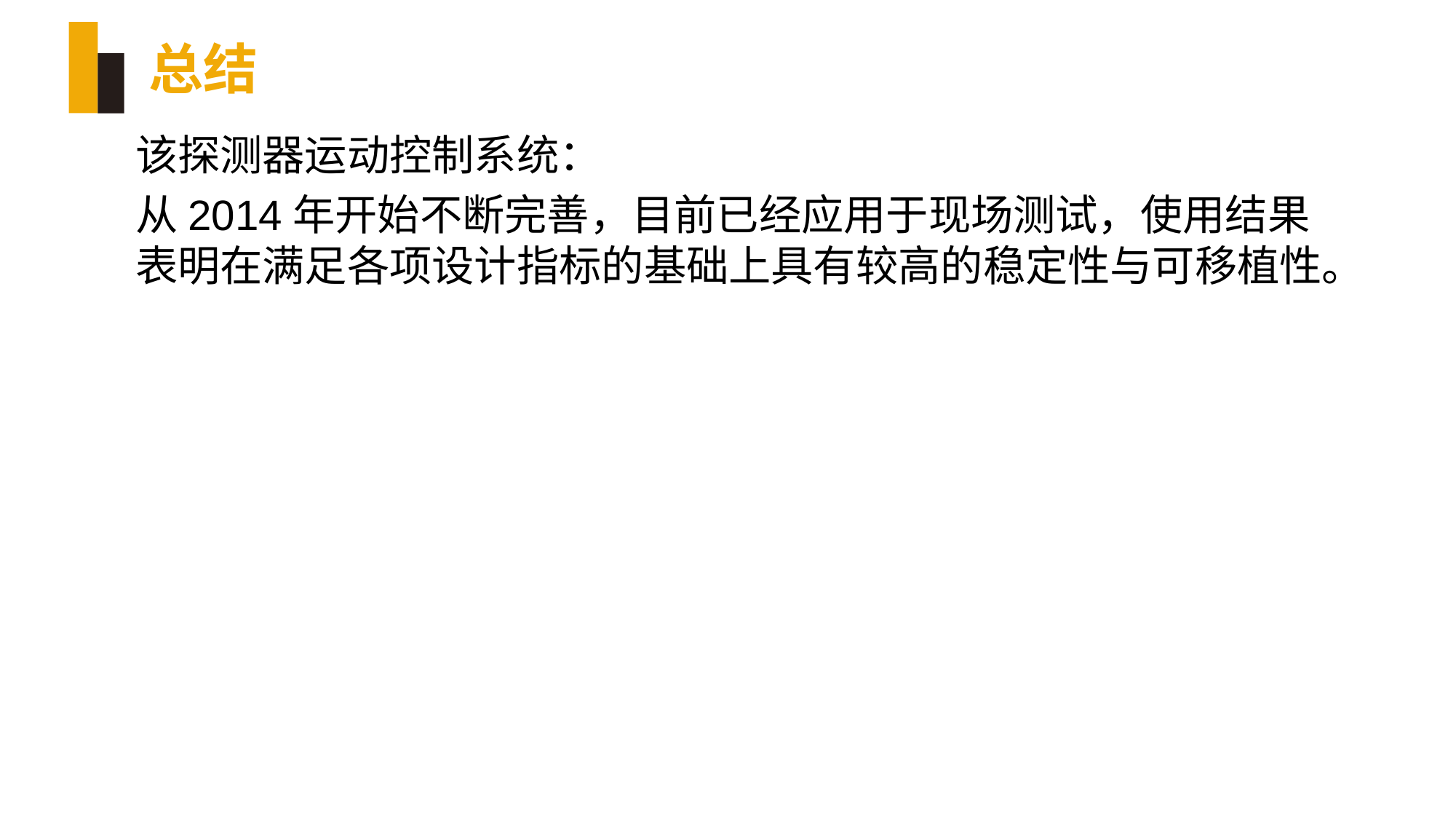

# 总结
该探测器运动控制系统：
从2014年开始不断完善，目前已经应用于现场测试，使用结果表明在满足各项设计指标的基础上具有较高的稳定性与可移植性。